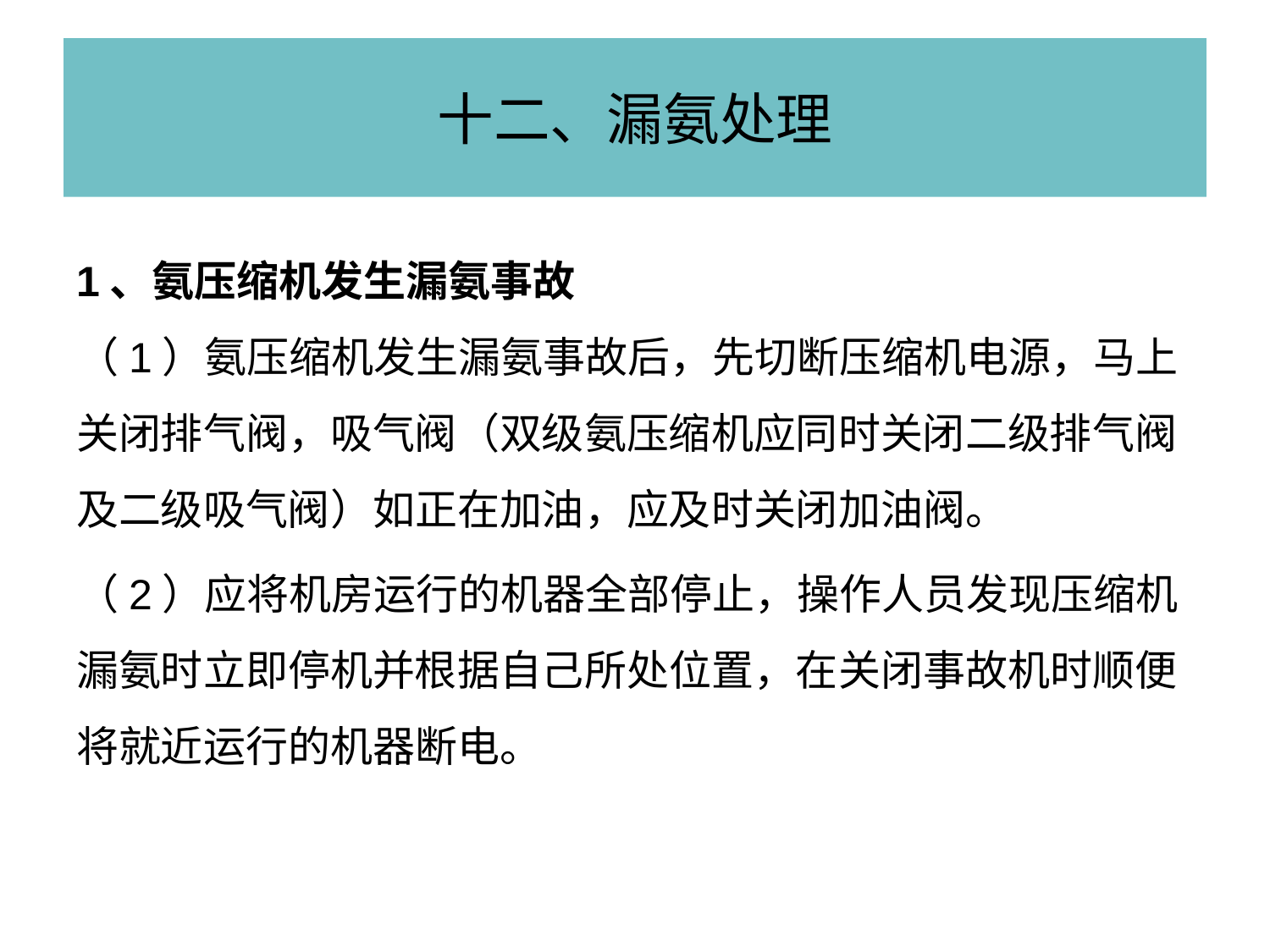

# 十二、漏氨处理
1、氨压缩机发生漏氨事故
（1）氨压缩机发生漏氨事故后，先切断压缩机电源，马上关闭排气阀，吸气阀（双级氨压缩机应同时关闭二级排气阀及二级吸气阀）如正在加油，应及时关闭加油阀。
（2）应将机房运行的机器全部停止，操作人员发现压缩机漏氨时立即停机并根据自己所处位置，在关闭事故机时顺便将就近运行的机器断电。

113